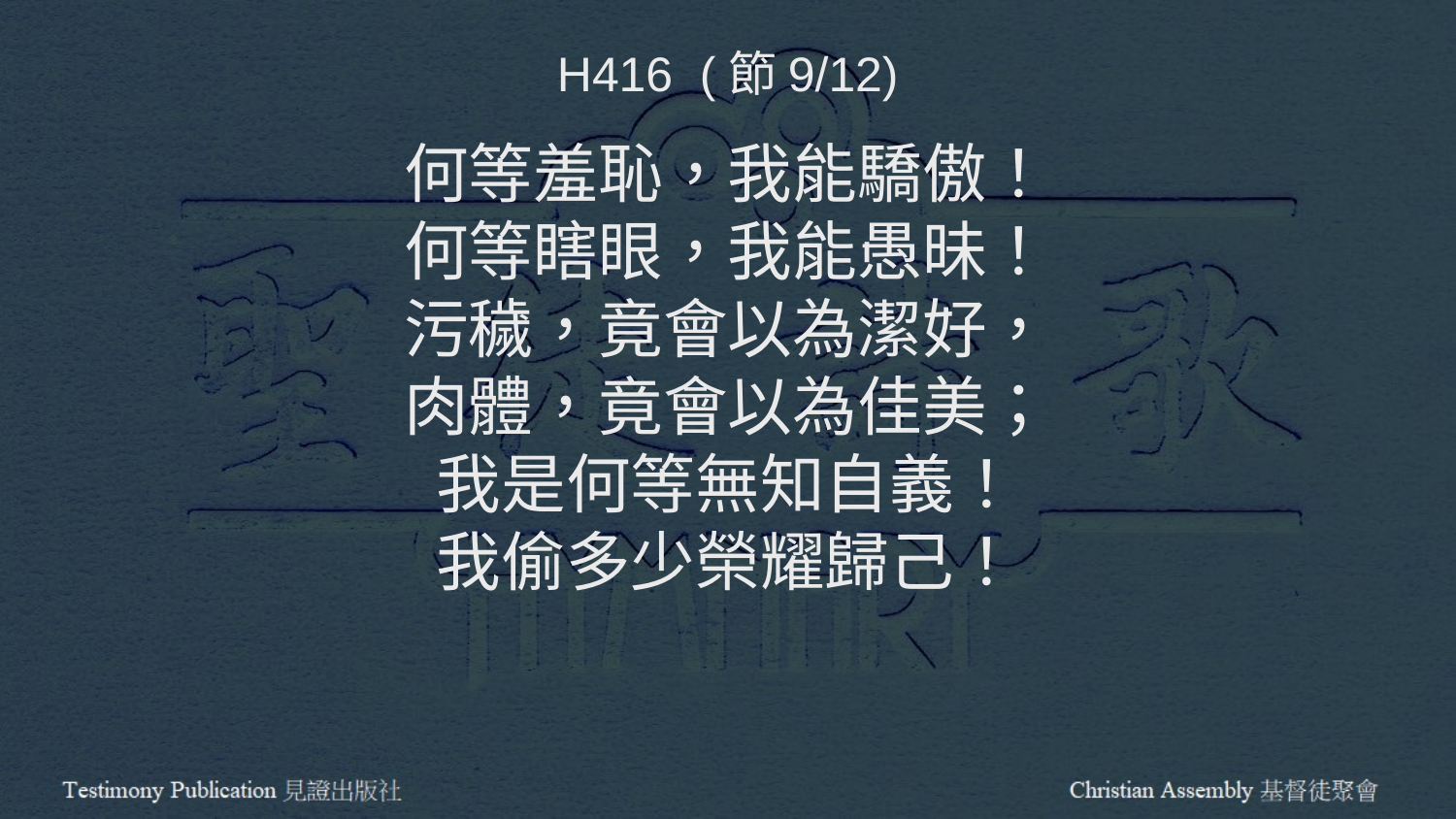

H416  (節9/12)

何等羞恥，我能驕傲！
何等瞎眼，我能愚昧！
污穢，竟會以為潔好，
肉體，竟會以為佳美；
我是何等無知自義！
我偷多少榮耀歸己！